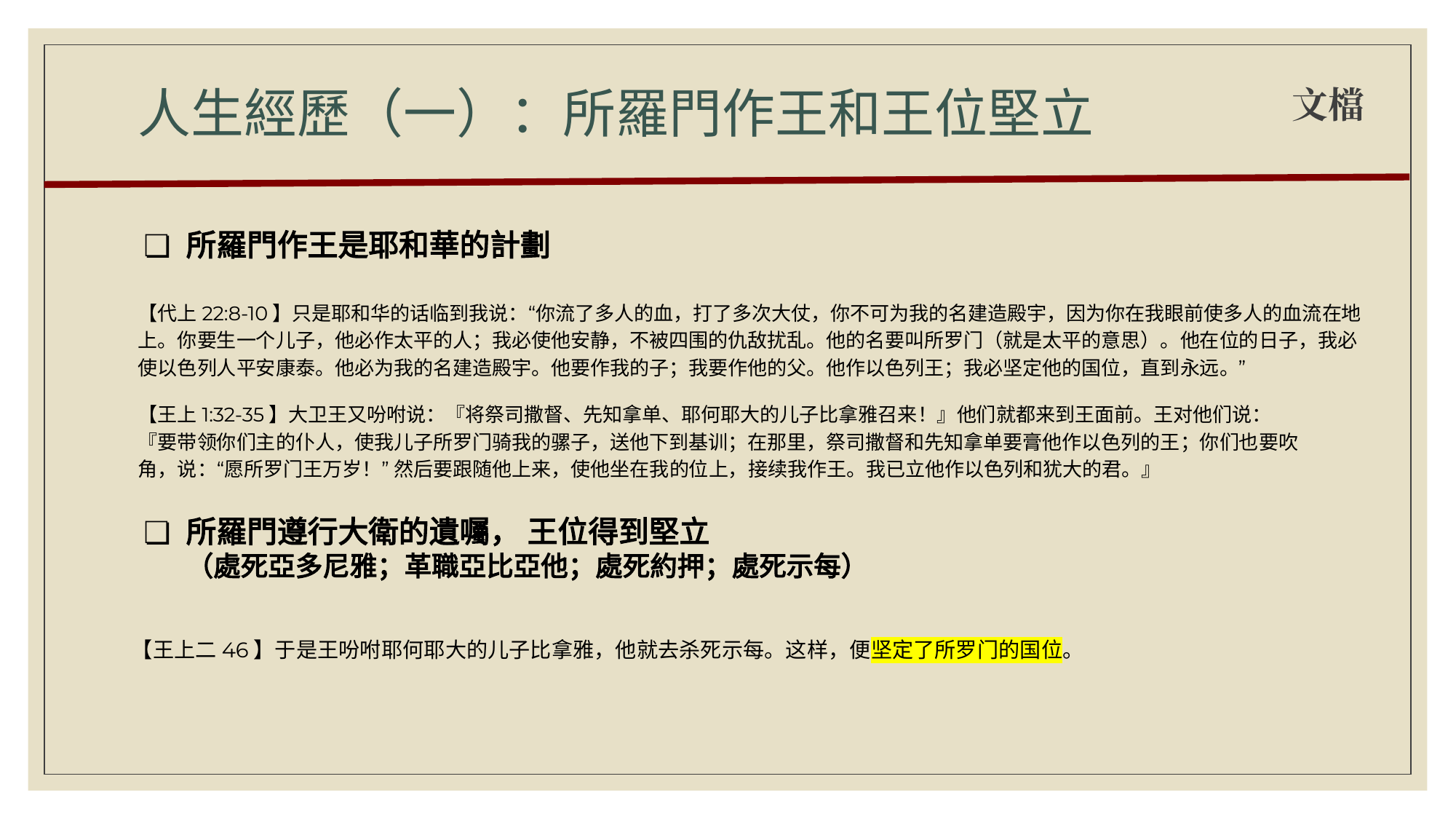

# 人生經歷（一）：所羅門作王和王位堅立
文檔
所羅門作王是耶和華的計劃
【代上22:8-10】只是耶和华的话临到我说：“你流了多人的血，打了多次大仗，你不可为我的名建造殿宇，因为你在我眼前使多人的血流在地上。你要生一个儿子，他必作太平的人；我必使他安静，不被四围的仇敌扰乱。他的名要叫所罗门（就是太平的意思）。他在位的日子，我必使以色列人平安康泰。他必为我的名建造殿宇。他要作我的子；我要作他的父。他作以色列王；我必坚定他的国位，直到永远。”
【王上1:32-35】大卫王又吩咐说：『将祭司撒督、先知拿单、耶何耶大的儿子比拿雅召来！』他们就都来到王面前。王对他们说：『要带领你们主的仆人，使我儿子所罗门骑我的骡子，送他下到基训；在那里，祭司撒督和先知拿单要膏他作以色列的王；你们也要吹角，说：“愿所罗门王万岁！” 然后要跟随他上来，使他坐在我的位上，接续我作王。我已立他作以色列和犹大的君。』
所羅門遵行大衛的遺囑， 王位得到堅立
（處死亞多尼雅；革職亞比亞他；處死約押；處死示每）
【王上二46】于是王吩咐耶何耶大的儿子比拿雅，他就去杀死示每。这样，便坚定了所罗门的国位。